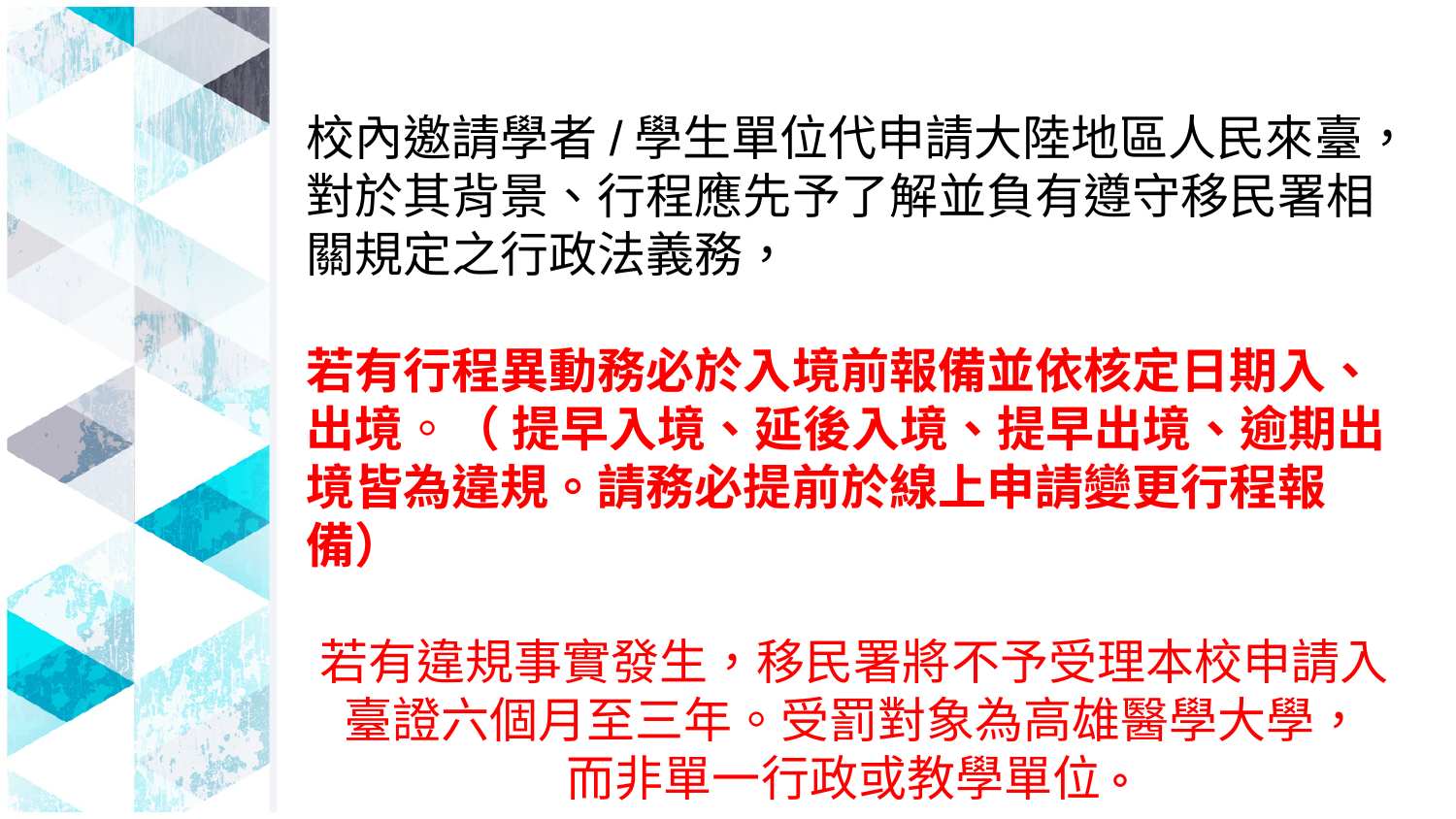

校內邀請學者/學生單位代申請大陸地區人民來臺，對於其背景、行程應先予了解並負有遵守移民署相關規定之行政法義務，

若有行程異動務必於入境前報備並依核定日期入、出境。（ 提早入境、延後入境、提早出境、逾期出境皆為違規。請務必提前於線上申請變更行程報備）

若有違規事實發生，移民署將不予受理本校申請入臺證六個月至三年。受罰對象為高雄醫學大學，
而非單一行政或教學單位。